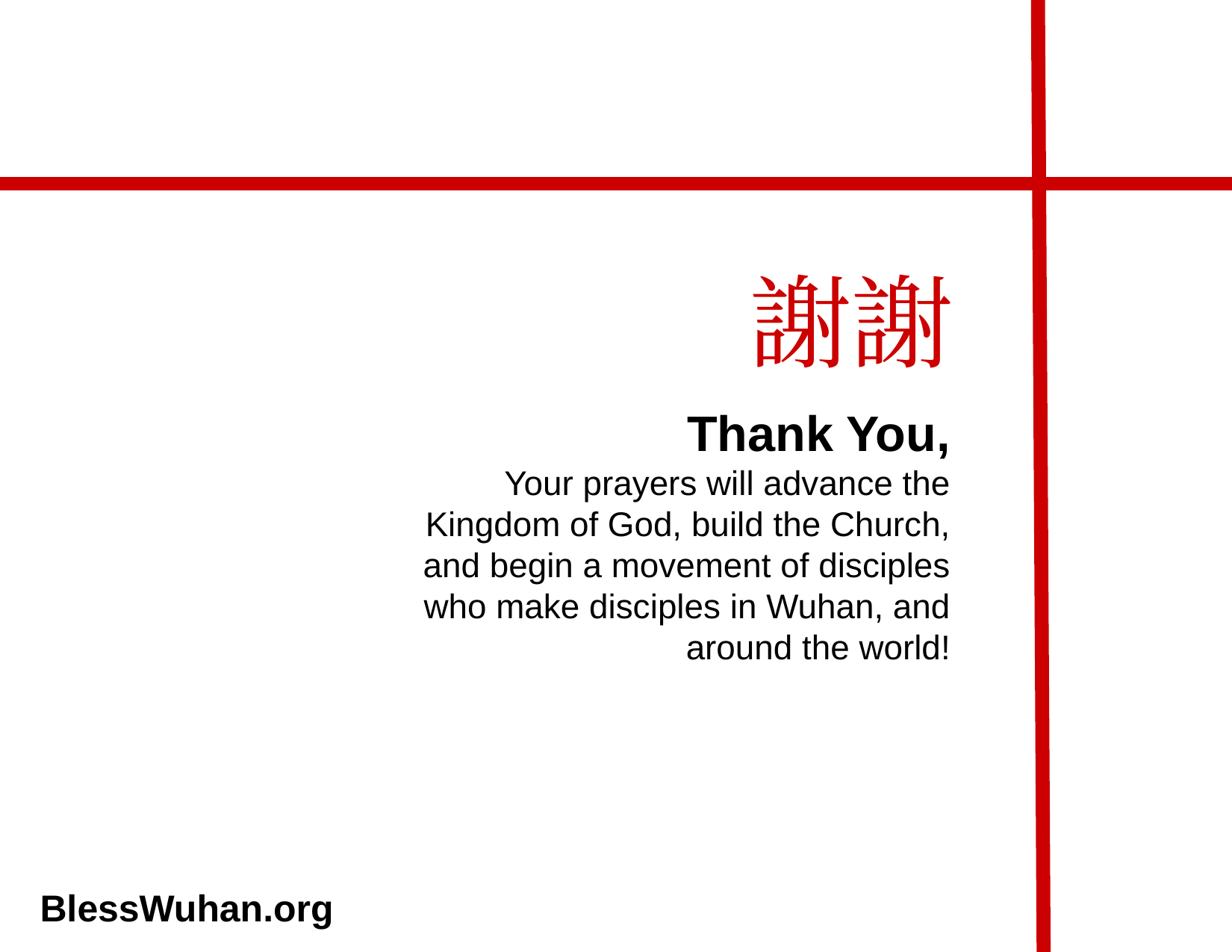

謝謝
Thank You,
Your prayers will advance the Kingdom of God, build the Church, and begin a movement of disciples who make disciples in Wuhan, and around the world!
BlessWuhan.org